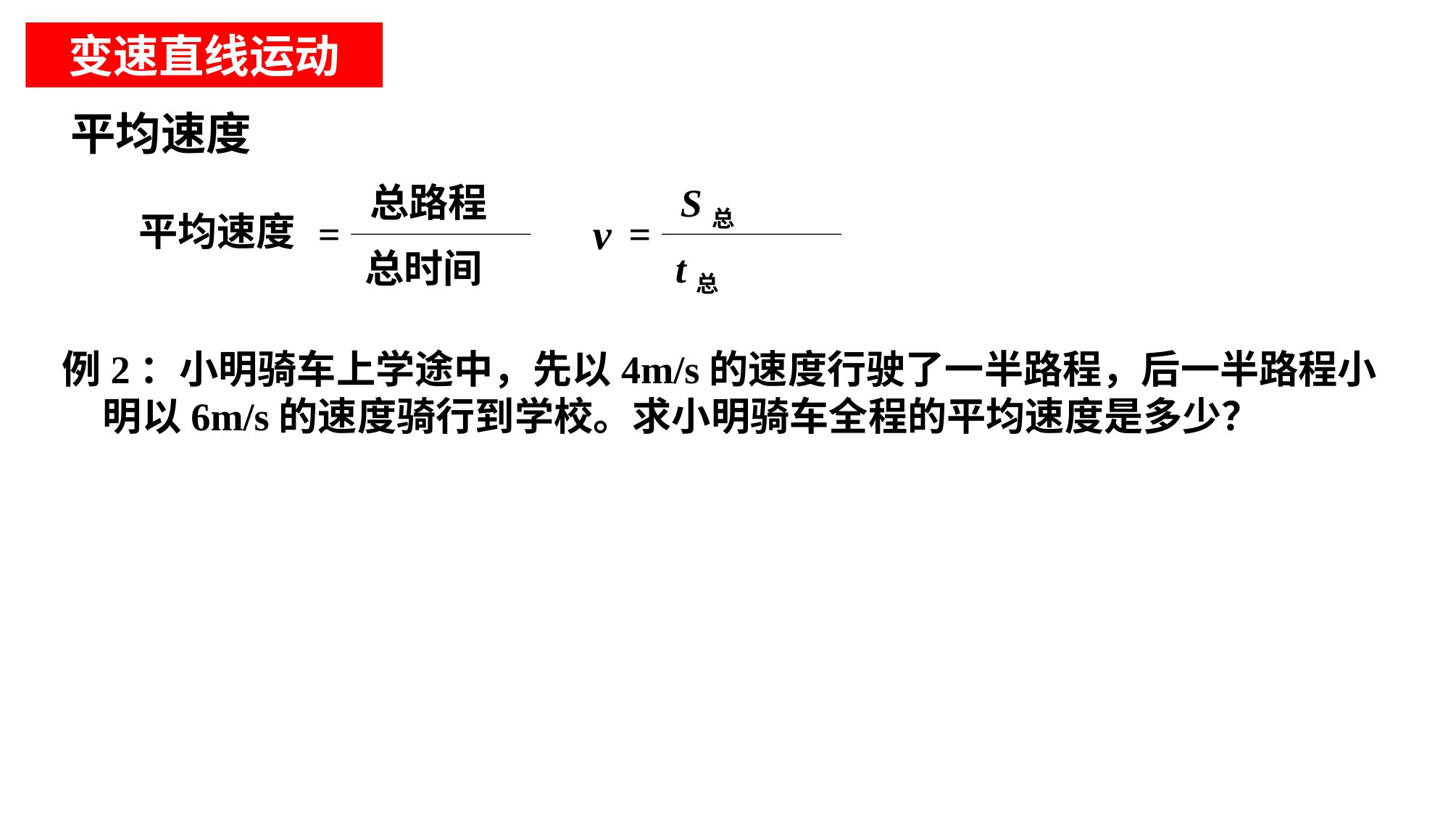

变速直线运动
平均速度
总路程
=

总时间
S总
=

t总
v
    平均速度
例2：小明骑车上学途中，先以4m/s的速度行驶了一半路程，后一半路程小明以6m/s的速度骑行到学校。求小明骑车全程的平均速度是多少？